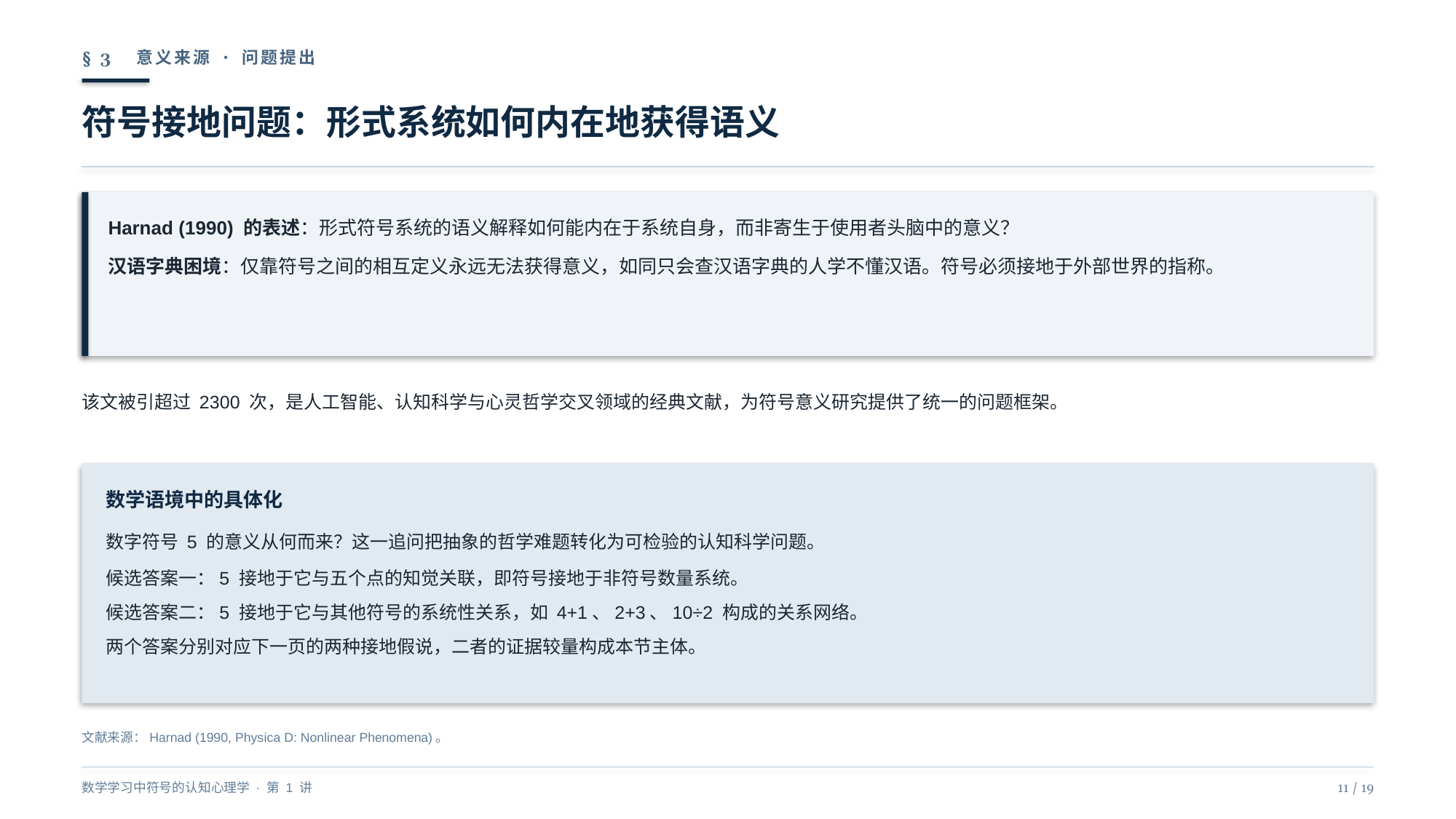

§ 3　意义来源 · 问题提出

符号接地问题：形式系统如何内在地获得语义

Harnad (1990) 的表述：形式符号系统的语义解释如何能内在于系统自身，而非寄生于使用者头脑中的意义？
汉语字典困境：仅靠符号之间的相互定义永远无法获得意义，如同只会查汉语字典的人学不懂汉语。符号必须接地于外部世界的指称。
该文被引超过 2300 次，是人工智能、认知科学与心灵哲学交叉领域的经典文献，为符号意义研究提供了统一的问题框架。

数学语境中的具体化
数字符号 5 的意义从何而来？这一追问把抽象的哲学难题转化为可检验的认知科学问题。
候选答案一：5 接地于它与五个点的知觉关联，即符号接地于非符号数量系统。
候选答案二：5 接地于它与其他符号的系统性关系，如 4+1、2+3、10÷2 构成的关系网络。
两个答案分别对应下一页的两种接地假说，二者的证据较量构成本节主体。
文献来源：Harnad (1990, Physica D: Nonlinear Phenomena)。

数学学习中符号的认知心理学 · 第 1 讲
11 / 19